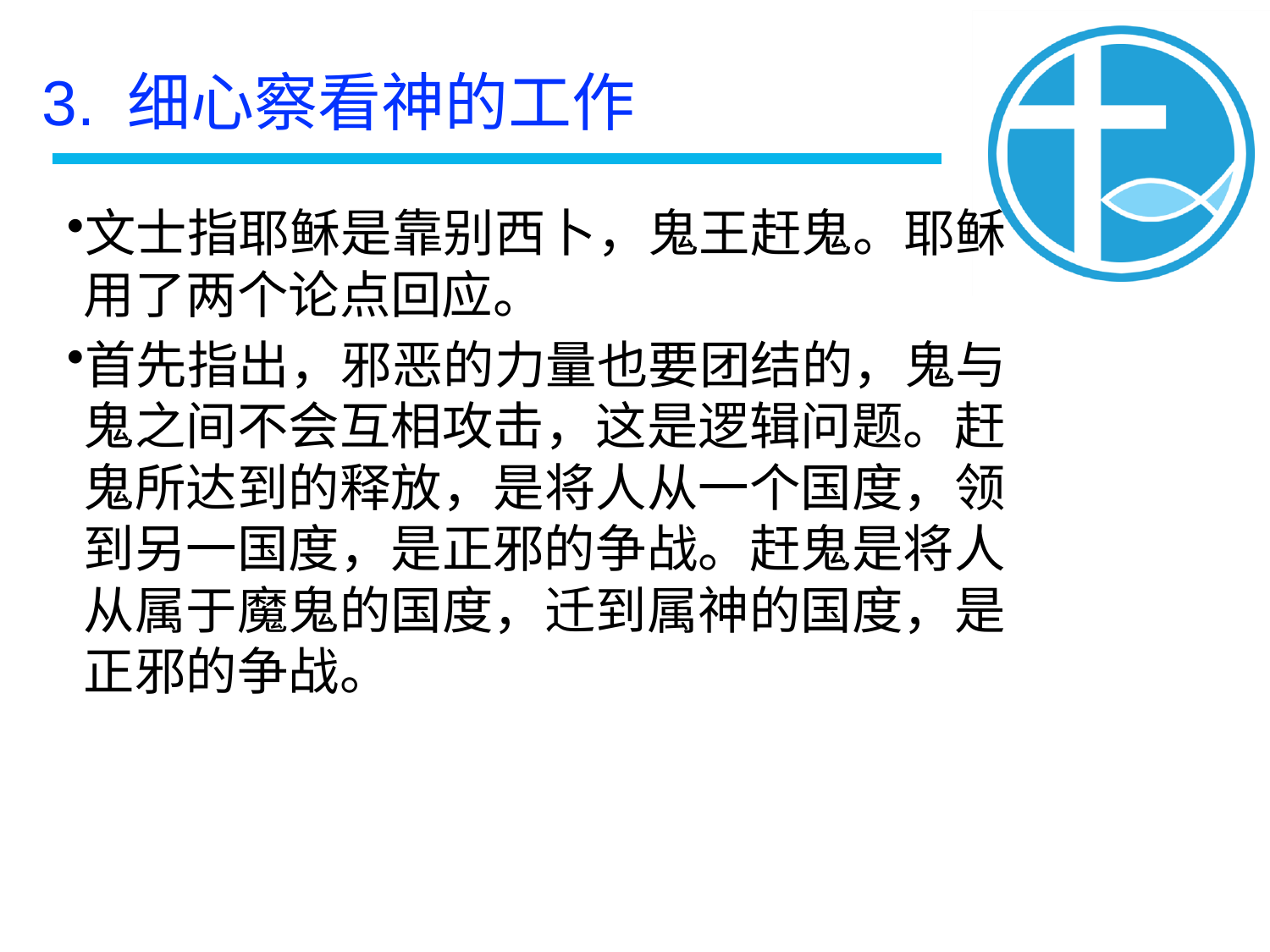

3. 细心察看神的工作
文士指耶稣是靠别西卜，鬼王赶鬼。耶稣用了两个论点回应。
首先指出，邪恶的力量也要团结的，鬼与鬼之间不会互相攻击，这是逻辑问题。赶鬼所达到的释放，是将人从一个国度，领到另一国度，是正邪的争战。赶鬼是将人从属于魔鬼的国度，迁到属神的国度，是正邪的争战。